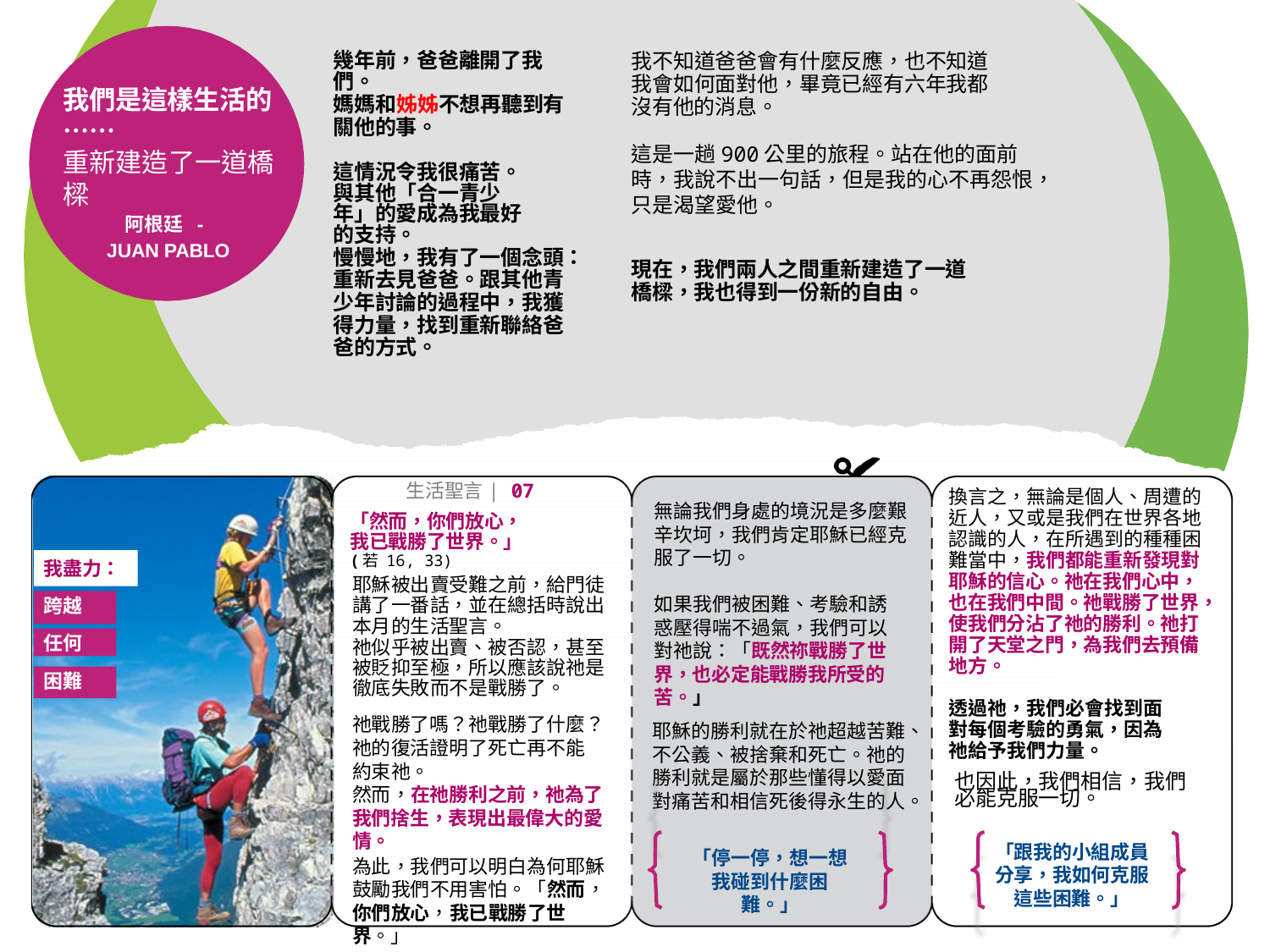

我不知道爸爸會有什麼反應，也不知道我會如何面對他，畢竟已經有六年我都沒有他的消息。
幾年前，爸爸離開了我們。
媽媽和姊姊不想再聽到有關他的事。
我們是這樣生活的……
重新建造了一道橋樑
             阿根廷  -
        JUAN PABLO
這是一趟900公里的旅程。站在他的面前時，我說不出一句話，但是我的心不再怨恨，只是渴望愛他。
這情況令我很痛苦。與其他「合一青少年」的愛成為我最好的支持。
慢慢地，我有了一個念頭：重新去見爸爸。跟其他青少年討論的過程中，我獲得力量，找到重新聯絡爸爸的方式。
現在，我們兩人之間重新建造了一道橋樑，我也得到一份新的自由。
生活聖言| 07

「然而，你們放心，我已戰勝了世界。」(若 16, 33)
耶穌被出賣受難之前，給門徒講了一番話，並在總括時說出本月的生活聖言。
祂似乎被出賣、被否認，甚至被貶抑至極，所以應該說祂是徹底失敗而不是戰勝了。
換言之，無論是個人、周遭的近人，又或是我們在世界各地認識的人，在所遇到的種種困難當中，我們都能重新發現對耶穌的信心。祂在我們心中，也在我們中間。祂戰勝了世界，使我們分沾了祂的勝利。祂打開了天堂之門，為我們去預備地方。

透過祂，我們必會找到面對每個考驗的勇氣，因為祂給予我們力量。
無論我們身處的境況是多麼艱辛坎坷，我們肯定耶穌已經克服了一切。

我盡力：

如果我們被困難、考驗和誘惑壓得喘不過氣，我們可以對祂說：「既然祢戰勝了世界，也必定能戰勝我所受的苦。」
跨越

任何

困難
祂戰勝了嗎？祂戰勝了什麼？祂的復活證明了死亡再不能約束祂。
然而，在祂勝利之前，祂為了我們捨生，表現出最偉大的愛情。
耶穌的勝利就在於祂超越苦難、不公義、被捨棄和死亡。祂的勝利就是屬於那些懂得以愛面對痛苦和相信死後得永生的人。

也因此，我們相信，我們必能克服一切。

「跟我的小組成員分享，我如何克服這些困難。」
「停一停，想一想我碰到什麼困難。」

為此，我們可以明白為何耶穌鼓勵我們不用害怕。「然而，你們放心，我已戰勝了世界。」